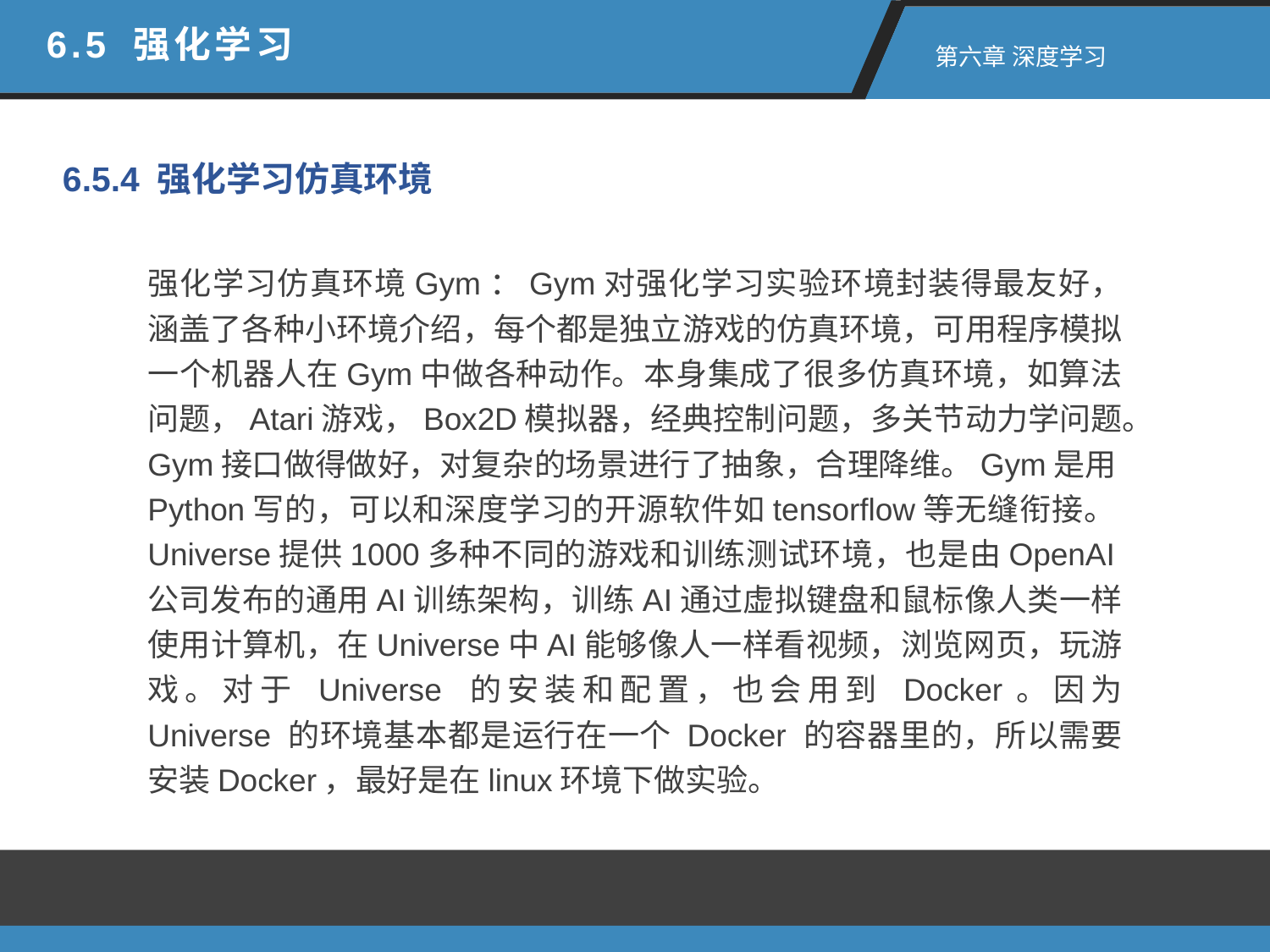

6.5 强化学习
  第六章 深度学习
6.5.4 强化学习仿真环境
强化学习仿真环境Gym：Gym对强化学习实验环境封装得最友好，涵盖了各种小环境介绍，每个都是独立游戏的仿真环境，可用程序模拟一个机器人在Gym中做各种动作。本身集成了很多仿真环境，如算法问题，Atari游戏，Box2D模拟器，经典控制问题，多关节动力学问题。Gym接口做得做好，对复杂的场景进行了抽象，合理降维。Gym是用Python写的，可以和深度学习的开源软件如tensorflow等无缝衔接。Universe提供1000多种不同的游戏和训练测试环境，也是由OpenAI公司发布的通用AI训练架构，训练AI通过虚拟键盘和鼠标像人类一样使用计算机，在Universe中AI能够像人一样看视频，浏览网页，玩游戏。对于 Universe 的安装和配置，也会用到 Docker。因为 Universe 的环境基本都是运行在一个 Docker 的容器里的，所以需要安装Docker，最好是在linux环境下做实验。